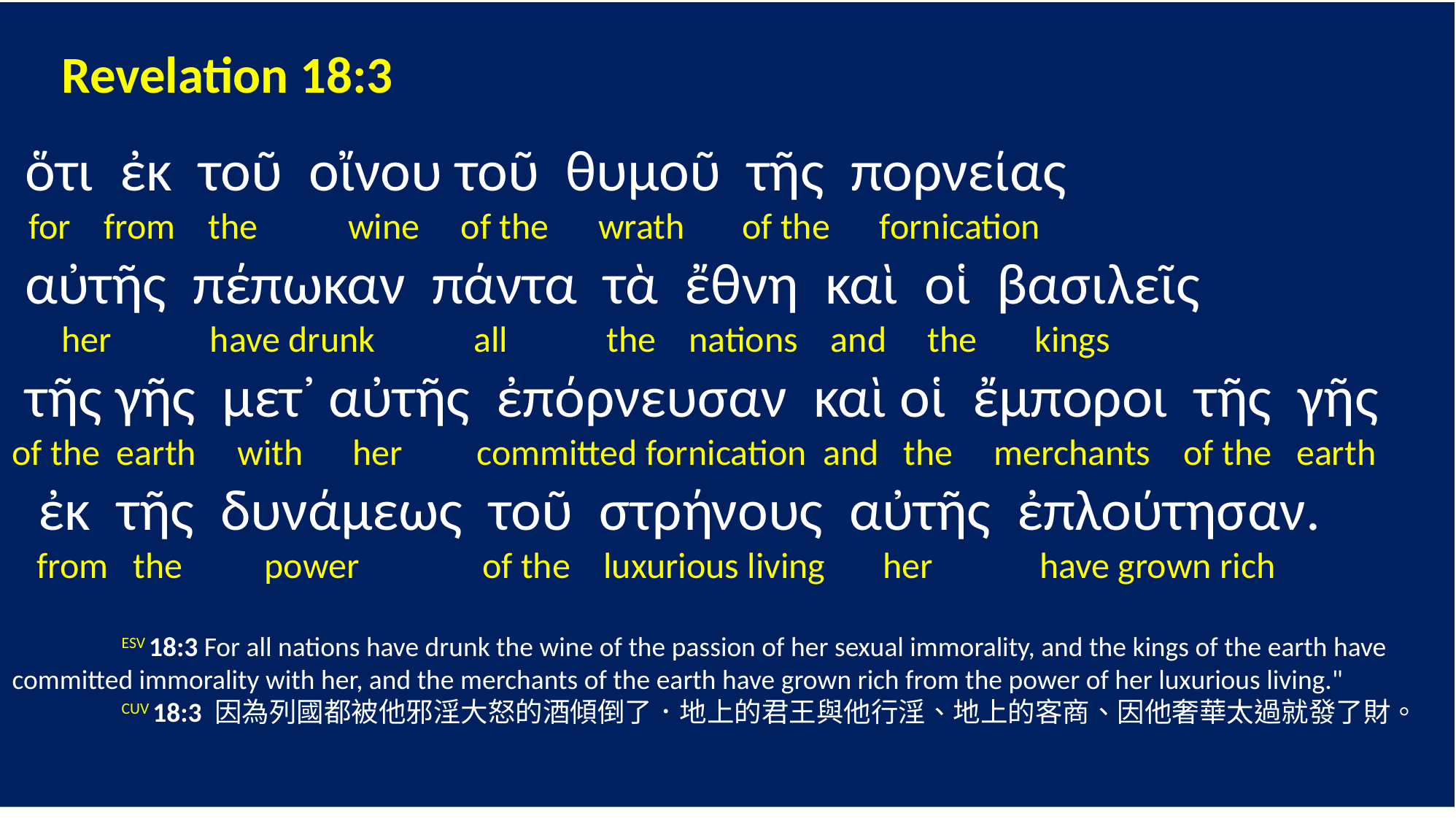

Revelation 18:3

 ὅτι  ἐκ  τοῦ  οἴνου τοῦ  θυμοῦ  τῆς  πορνείας
  for    from    the           wine     of the      wrath       of the      fornication
 αὐτῆς  πέπωκαν  πάντα  τὰ  ἔθνη  καὶ  οἱ  βασιλεῖς
      her            have drunk            all            the    nations    and     the       kings
 τῆς γῆς  μετ᾽ αὐτῆς  ἐπόρνευσαν  καὶ οἱ  ἔμποροι  τῆς  γῆς
of the  earth     with      her         committed fornication  and   the     merchants    of the   earth
  ἐκ  τῆς  δυνάμεως  τοῦ  στρήνους  αὐτῆς  ἐπλούτησαν.
   from   the          power               of the    luxurious living       her             have grown rich

	ESV 18:3 For all nations have drunk the wine of the passion of her sexual immorality, and the kings of the earth have committed immorality with her, and the merchants of the earth have grown rich from the power of her luxurious living."
	CUV 18:3 因為列國都被他邪淫大怒的酒傾倒了．地上的君王與他行淫、地上的客商、因他奢華太過就發了財。